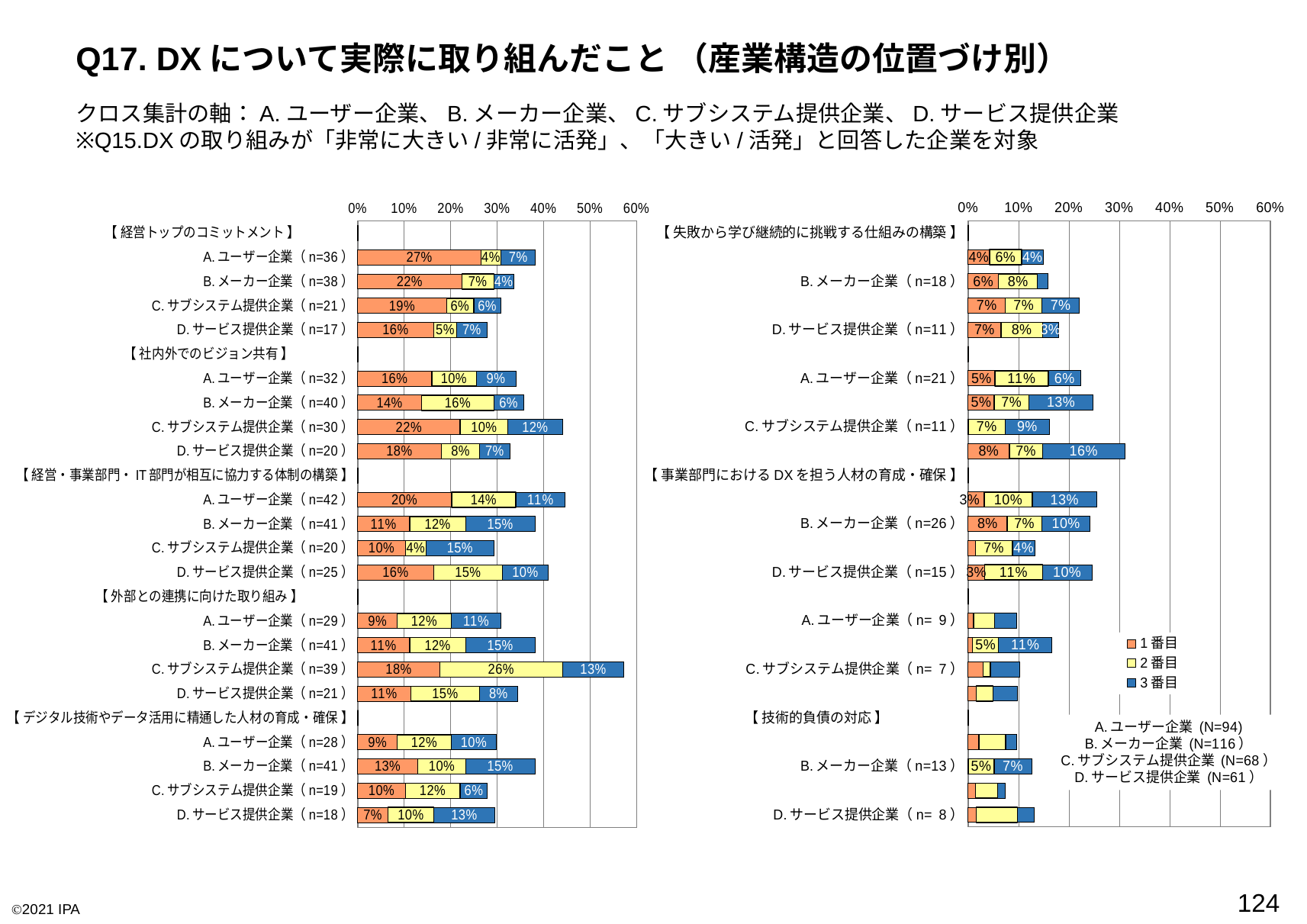

Q17. DXについて実際に取り組んだこと （産業構造の位置づけ別）
クロス集計の軸：A.ユーザー企業、B.メーカー企業、C.サブシステム提供企業、D.サービス提供企業
※Q15.DXの取り組みが「非常に大きい/非常に活発」、「大きい/活発」と回答した企業を対象

### Chart

| Category | 1番目 | 2番目 | 3番目 |
|---|---|---|---|
| 【 経営トップのコミットメント 】                  | 0.0 | 0.0 | 0.0 |
| A.ユーザー企業（n=36） | 0.26595744680851063 | 0.0425531914893617 | 0.07446808510638298 |
| B.メーカー企業（n=38） | 0.22413793103448276 | 0.06896551724137931 | 0.0425531914893617 |
| C.サブシステム提供企業（n=21） | 0.19117647058823528 | 0.058823529411764705 | 0.058823529411764705 |
| D.サービス提供企業（n=17） | 0.16393442622950818 | 0.04918032786885246 | 0.06557377049180328 |
| 【 社内外でのビジョン共有 】                    | 0.0 | 0.0 | 0.0 |
| A.ユーザー企業（n=32） | 0.1595744680851064 | 0.09574468085106383 | 0.0851063829787234 |
| B.メーカー企業（n=40） | 0.13793103448275862 | 0.15517241379310345 | 0.06382978723404255 |
| C.サブシステム提供企業（n=30） | 0.22058823529411764 | 0.10294117647058823 | 0.11764705882352941 |
| D.サービス提供企業（n=20） | 0.18032786885245902 | 0.08196721311475409 | 0.06557377049180328 |
| 【 経営・事業部門・IT部門が相互に協力する体制の構築 】 | 0.0 | 0.0 | 0.0 |
| A.ユーザー企業（n=42） | 0.20212765957446807 | 0.13829787234042554 | 0.10638297872340426 |
| B.メーカー企業（n=41） | 0.11206896551724138 | 0.1206896551724138 | 0.14893617021276595 |
| C.サブシステム提供企業（n=20） | 0.10294117647058823 | 0.04411764705882353 | 0.14705882352941177 |
| D.サービス提供企業（n=25） | 0.16393442622950818 | 0.14754098360655737 | 0.09836065573770492 |
| 【 外部との連携に向けた取り組み 】                 | 0.0 | 0.0 | 0.0 |
| A.ユーザー企業（n=29） | 0.0851063829787234 | 0.11702127659574468 | 0.10638297872340426 |
| B.メーカー企業（n=41） | 0.11206896551724138 | 0.1206896551724138 | 0.14893617021276595 |
| C.サブシステム提供企業（n=39） | 0.17647058823529413 | 0.2647058823529412 | 0.1323529411764706 |
| D.サービス提供企業（n=21） | 0.11475409836065574 | 0.14754098360655737 | 0.08196721311475409 |
| 【 デジタル技術やデータ活用に精通した人材の育成・確保 】 | 0.0 | 0.0 | 0.0 |
| A.ユーザー企業（n=28） | 0.0851063829787234 | 0.11702127659574468 | 0.09574468085106383 |
| B.メーカー企業（n=41） | 0.12931034482758622 | 0.10344827586206896 | 0.14893617021276595 |
| C.サブシステム提供企業（n=19） | 0.10294117647058823 | 0.11764705882352941 | 0.058823529411764705 |
| D.サービス提供企業（n=18） | 0.06557377049180328 | 0.09836065573770492 | 0.13114754098360656 |

### Chart:

| Category | 1番目 | 2番目 | 3番目 |
|---|---|---|---|
| 【 失敗から学び継続的に挑戦する仕組みの構築 】 | 0.0 | 0.0 | 0.0 |
| A.ユーザー企業（n=14） | 0.0425531914893617 | 0.06382978723404255 | 0.0425531914893617 |
| B.メーカー企業（n=18） | 0.0603448275862069 | 0.07758620689655173 | 0.02127659574468085 |
| C.サブシステム提供企業（n=15） | 0.07352941176470588 | 0.07352941176470588 | 0.07352941176470588 |
| D.サービス提供企業（n=11） | 0.06557377049180328 | 0.08196721311475409 | 0.03278688524590164 |
| 【 DXの取り組みの事業(現場レベル)落とし込み 】 | 0.0 | 0.0 | 0.0 |
| A.ユーザー企業（n=21） | 0.05319148936170213 | 0.10638297872340426 | 0.06382978723404255 |
| B.メーカー企業（n=26） | 0.05172413793103448 | 0.06896551724137931 | 0.1276595744680851 |
| C.サブシステム提供企業（n=11） | 0.0 | 0.07352941176470588 | 0.08823529411764706 |
| D.サービス提供企業（n=19） | 0.08196721311475409 | 0.06557377049180328 | 0.16393442622950818 |
| 【 事業部門におけるDXを担う人材の育成・確保 】 | 0.0 | 0.0 | 0.0 |
| A.ユーザー企業（n=24） | 0.031914893617021274 | 0.09574468085106383 | 0.1276595744680851 |
| B.メーカー企業（n=26） | 0.07758620689655173 | 0.06896551724137931 | 0.09574468085106383 |
| C.サブシステム提供企業（n=  9） | 0.014705882352941176 | 0.07352941176470588 | 0.04411764705882353 |
| D.サービス提供企業（n=15） | 0.03278688524590164 | 0.11475409836065574 | 0.09836065573770492 |
| 【 ｢業務に精通した人材｣｢技術に精通した人材｣を融合する仕組み 】 | 0.0 | 0.0 | 0.0 |
| A.ユーザー企業（n=  9） | 0.010638297872340425 | 0.0425531914893617 | 0.0425531914893617 |
| B.メーカー企業（n=17） | 0.008620689655172414 | 0.05172413793103448 | 0.10638297872340426 |
| C.サブシステム提供企業（n=  7） | 0.029411764705882353 | 0.014705882352941176 | 0.058823529411764705 |
| D.サービス提供企業（n=  6） | 0.01639344262295082 | 0.03278688524590164 | 0.04918032786885246 |
| 【 技術的負債の対応 】                       | 0.0 | 0.0 | 0.0 |
| A.ユーザー企業（n=  9） | 0.02127659574468085 | 0.05319148936170213 | 0.02127659574468085 |
| B.メーカー企業（n=13） | 0.0 | 0.05172413793103448 | 0.07446808510638298 |
| C.サブシステム提供企業（n=  5） | 0.014705882352941176 | 0.04411764705882353 | 0.014705882352941176 |
| D.サービス提供企業（n=  8） | 0.01639344262295082 | 0.08196721311475409 | 0.03278688524590164 |